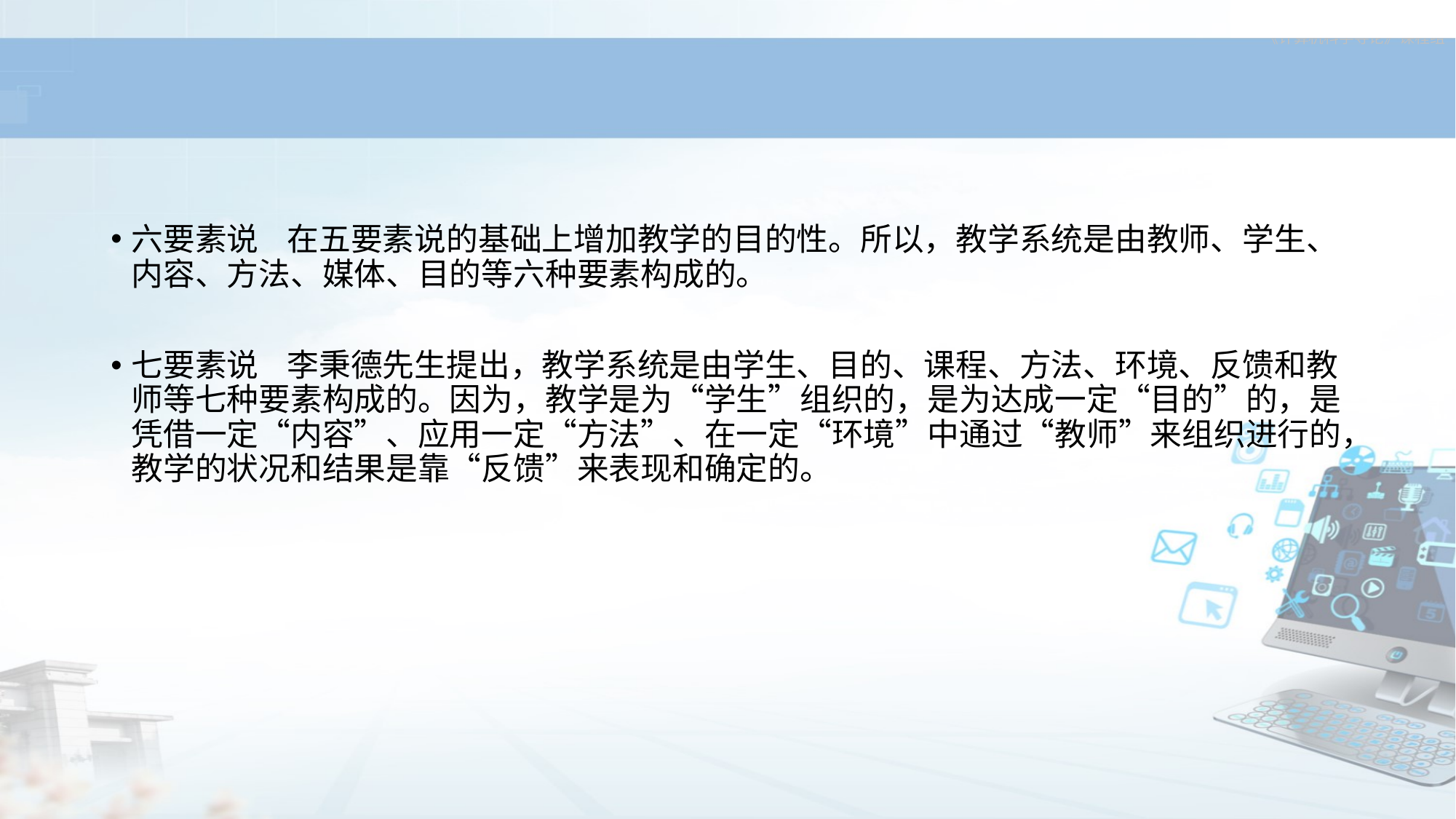

#
六要素说    在五要素说的基础上增加教学的目的性。所以，教学系统是由教师、学生、内容、方法、媒体、目的等六种要素构成的。

七要素说    李秉德先生提出，教学系统是由学生、目的、课程、方法、环境、反馈和教师等七种要素构成的。因为，教学是为“学生”组织的，是为达成一定“目的”的，是凭借一定“内容”、应用一定“方法”、在一定“环境”中通过“教师”来组织进行的，教学的状况和结果是靠“反馈”来表现和确定的。